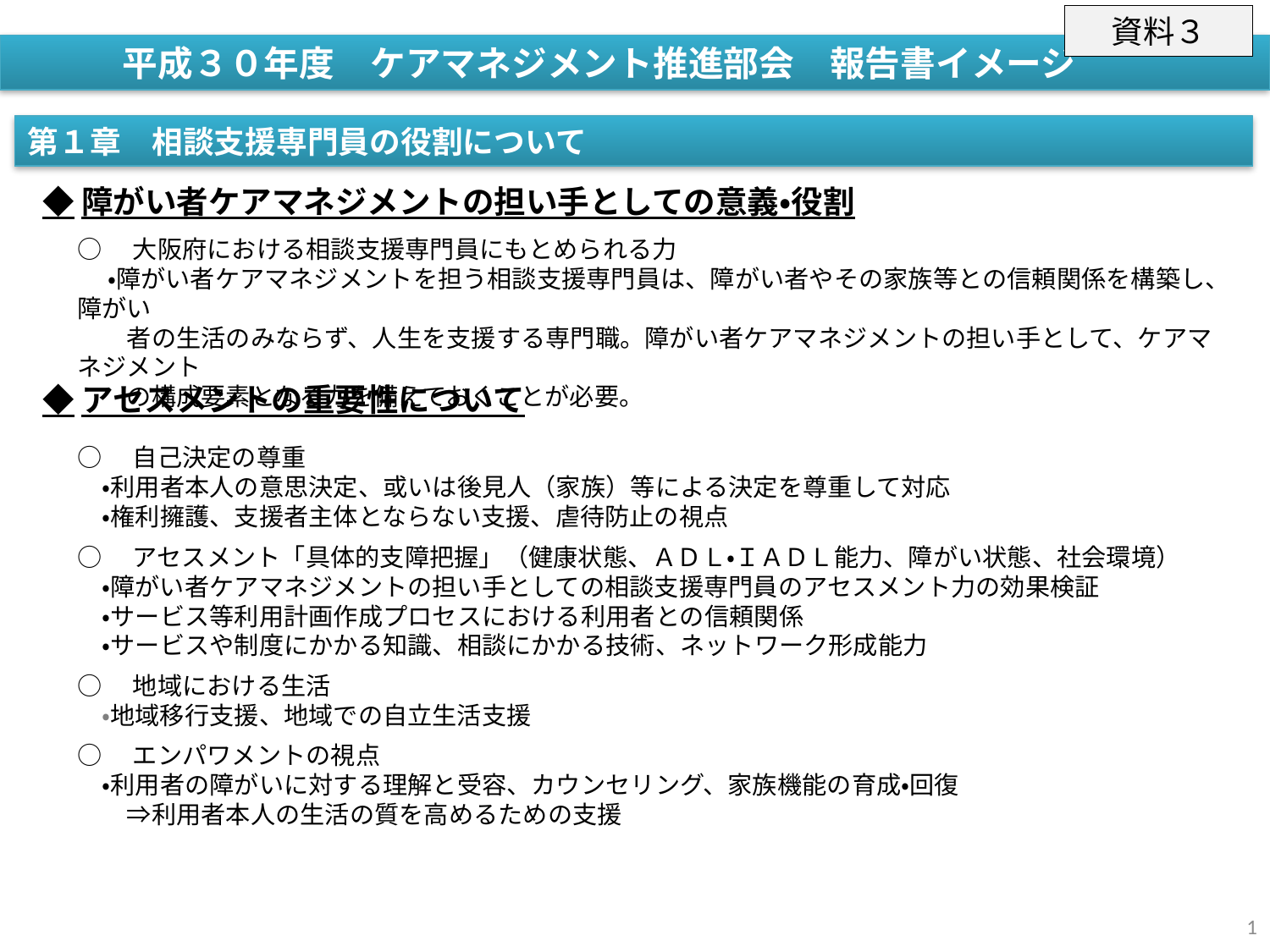

資料３
平成３０年度　ケアマネジメント推進部会　報告書イメージ
第１章　相談支援専門員の役割について
◆障がい者ケアマネジメントの担い手としての意義・役割
○　大阪府における相談支援専門員にもとめられる力
　 ・障がい者ケアマネジメントを担う相談支援専門員は、障がい者やその家族等との信頼関係を構築し、障がい
　　者の生活のみならず、人生を支援する専門職。障がい者ケアマネジメントの担い手として、ケアマネジメント
　　の構成要素となる力を備えておくことが必要。

◆アセスメントの重要性について
○　自己決定の尊重
　・利用者本人の意思決定、或いは後見人（家族）等による決定を尊重して対応
　・権利擁護、支援者主体とならない支援、虐待防止の視点
○　アセスメント「具体的支障把握」（健康状態、ＡＤＬ・ＩＡＤＬ能力、障がい状態、社会環境）
　・障がい者ケアマネジメントの担い手としての相談支援専門員のアセスメント力の効果検証
　・サービス等利用計画作成プロセスにおける利用者との信頼関係
　・サービスや制度にかかる知識、相談にかかる技術、ネットワーク形成能力
○　地域における生活
　・地域移行支援、地域での自立生活支援
○　エンパワメントの視点
　・利用者の障がいに対する理解と受容、カウンセリング、家族機能の育成・回復
　　⇒利用者本人の生活の質を高めるための支援

1